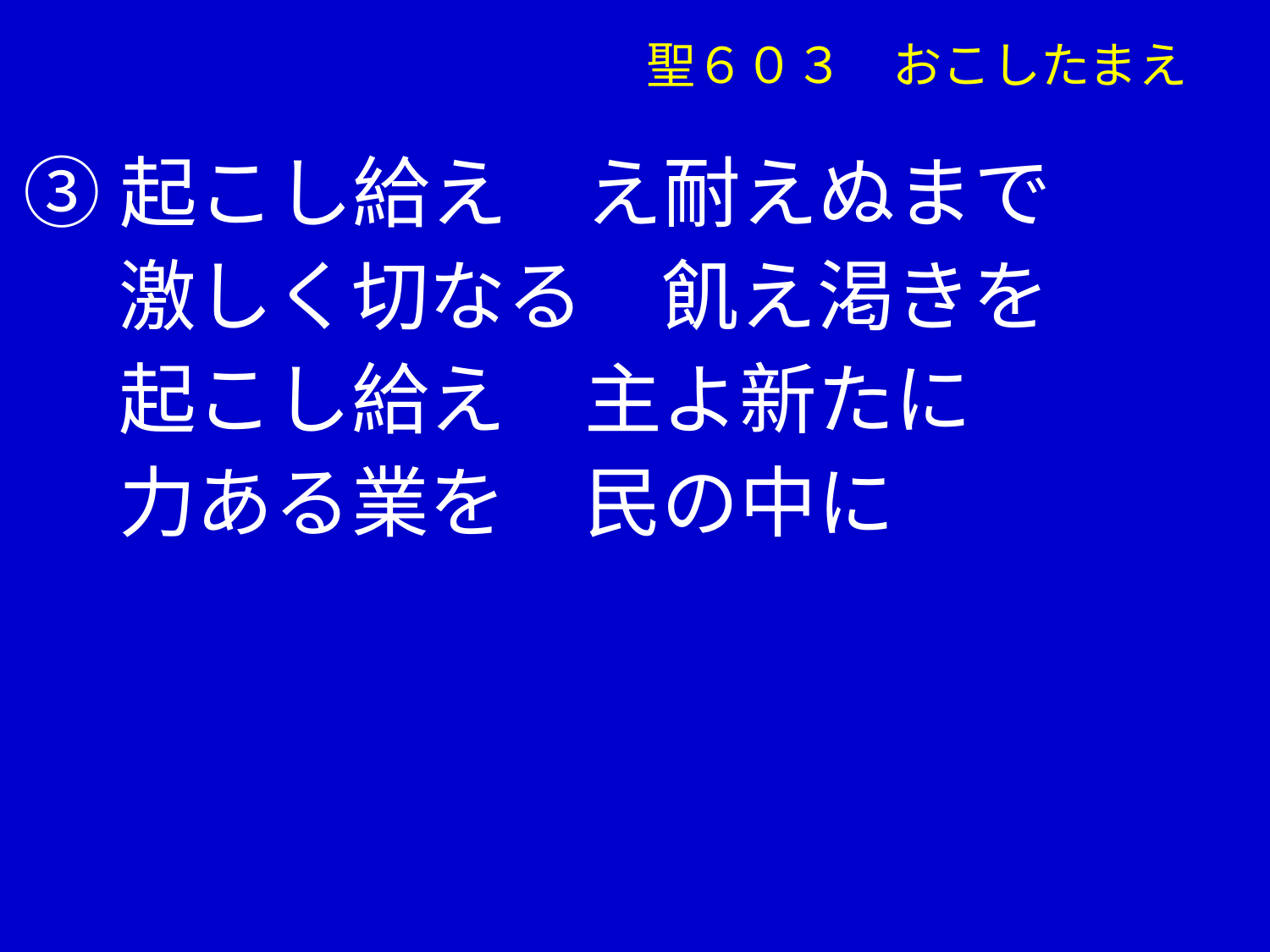

聖６０３　おこしたまえ
③起こし給え　え耐えぬまで
　 激しく切なる　飢え渇きを
　 起こし給え　主よ新たに
　 力ある業を　民の中に